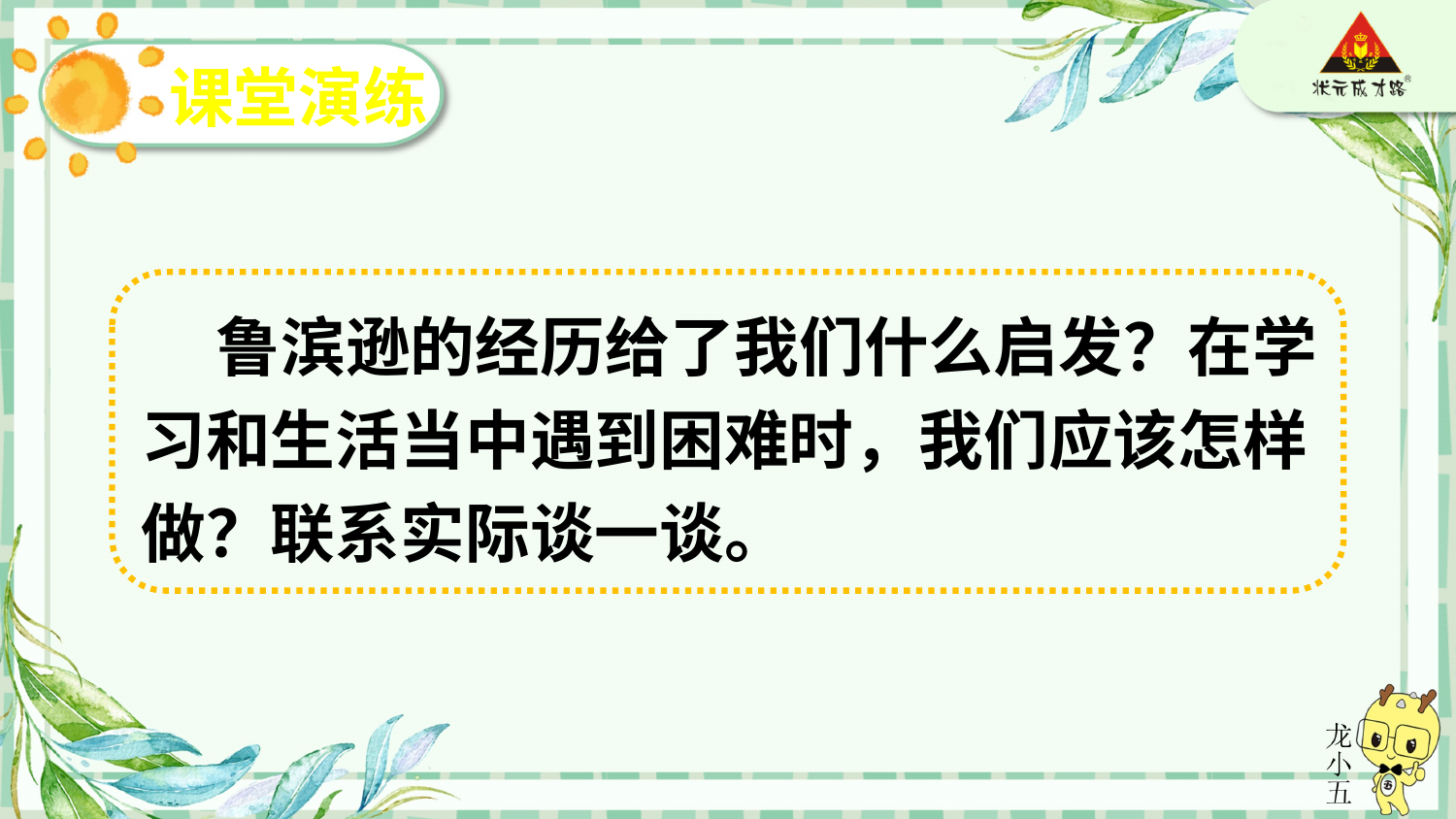

课堂演练

    鲁滨逊的经历给了我们什么启发？在学习和生活当中遇到困难时，我们应该怎样做？联系实际谈一谈。